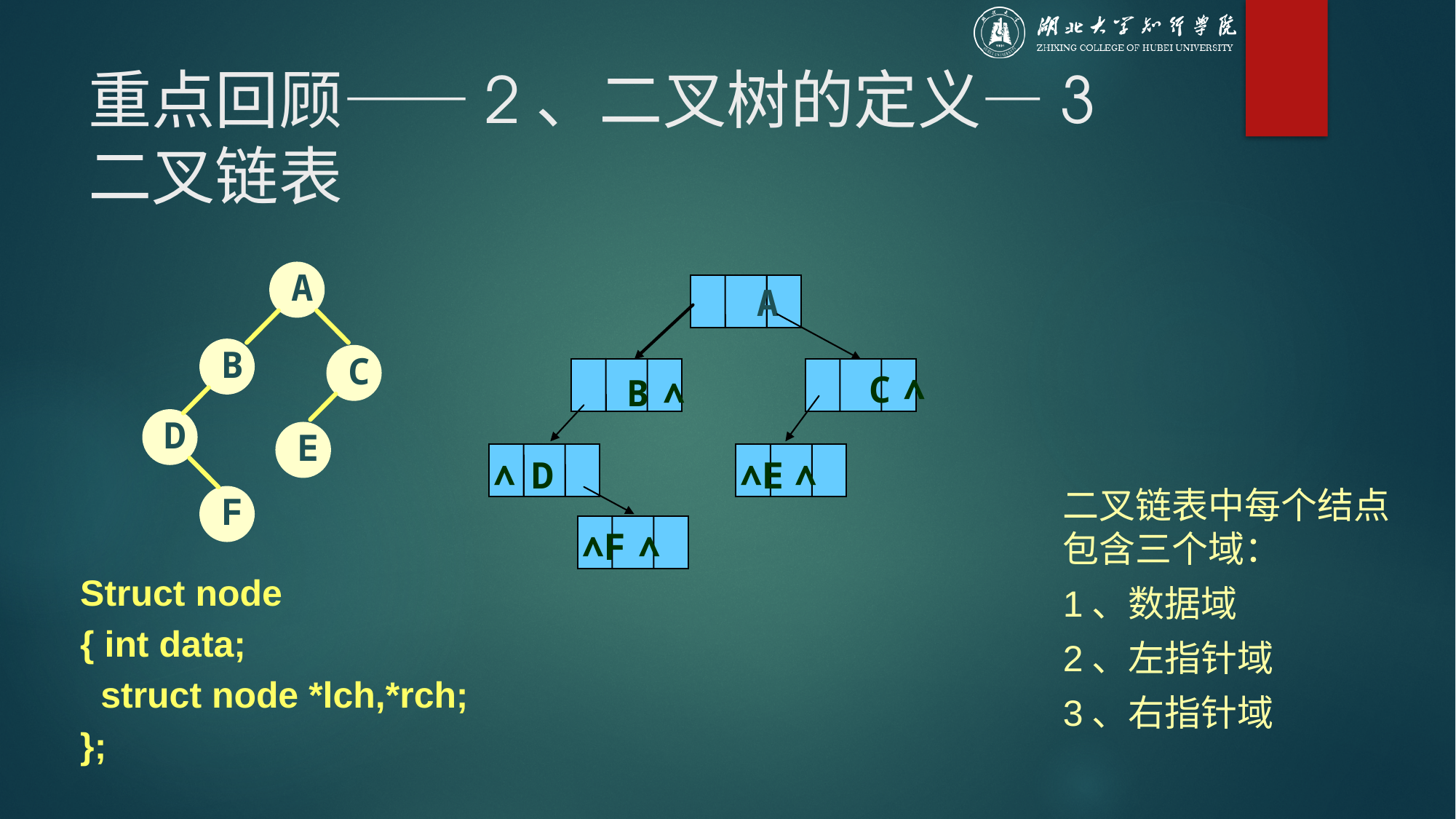

# 重点回顾——2、二叉树的定义—3 二叉链表
 A

   A

  B ∧

   C ∧

∧ D

∧E ∧

∧F ∧

 B

 C

 D

 E

二叉链表中每个结点包含三个域：
1、数据域
2、左指针域
3、右指针域
 F

Struct node
{ int data;
  struct node *lch,*rch;
};